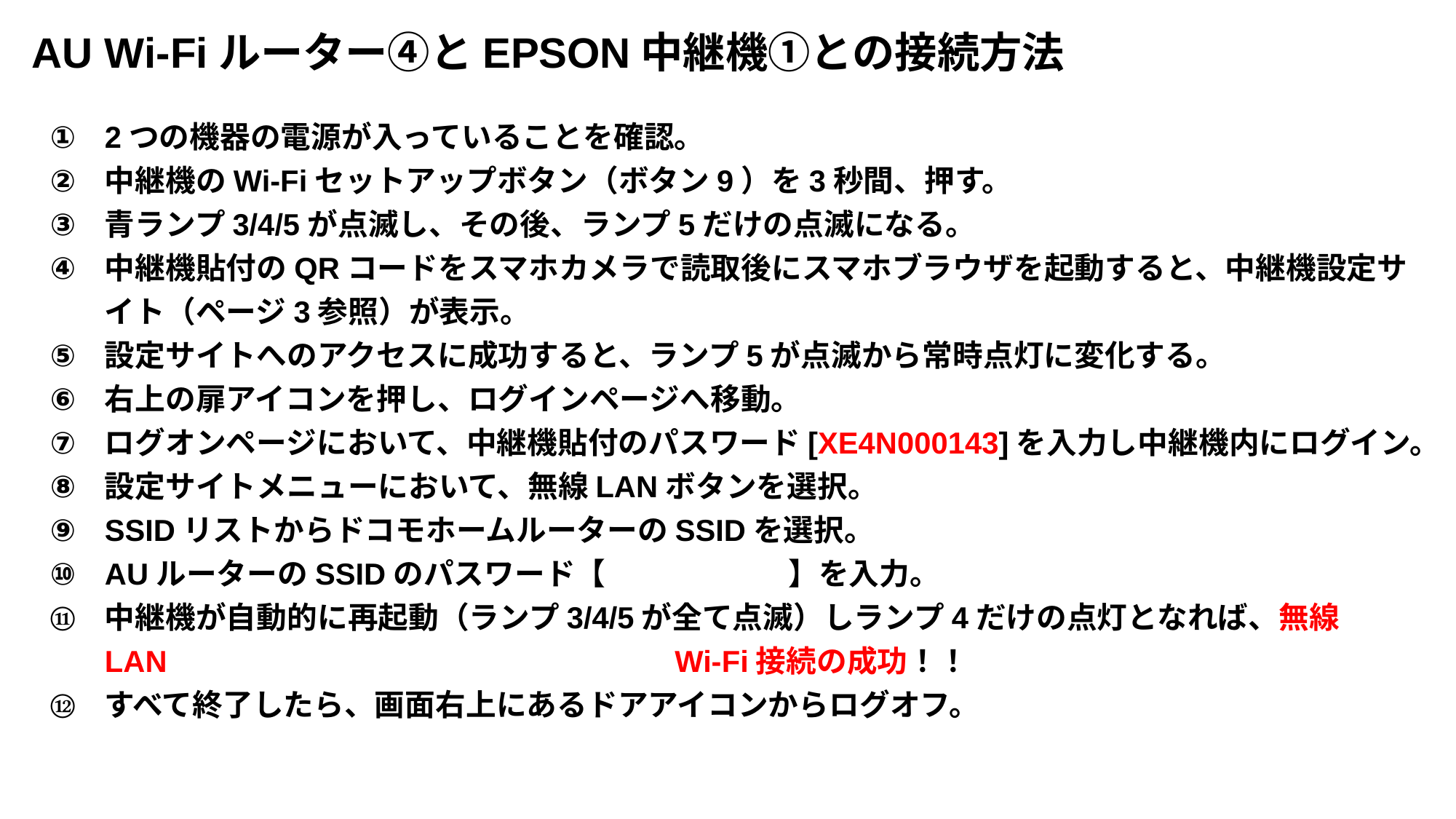

AU Wi-Fiルーター④とEPSON中継機①との接続方法
2つの機器の電源が入っていることを確認。
中継機のWi-Fiセットアップボタン（ボタン9）を3秒間、押す。
青ランプ3/4/5が点滅し、その後、ランプ5だけの点滅になる。
中継機貼付のQRコードをスマホカメラで読取後にスマホブラウザを起動すると、中継機設定サイト（ページ3参照）が表示。
設定サイトへのアクセスに成功すると、ランプ5が点滅から常時点灯に変化する。
右上の扉アイコンを押し、ログインページへ移動。
ログオンページにおいて、中継機貼付のパスワード[XE4N000143]を入力し中継機内にログイン。
設定サイトメニューにおいて、無線LANボタンを選択。
SSIDリストからドコモホームルーターのSSIDを選択。
AUルーターのSSIDのパスワード【　　　　　　】を入力。
中継機が自動的に再起動（ランプ3/4/5が全て点滅）しランプ4だけの点灯となれば、無線LAN　　　　　　　　　　　　　　　　 Wi-Fi接続の成功！！
すべて終了したら、画面右上にあるドアアイコンからログオフ。